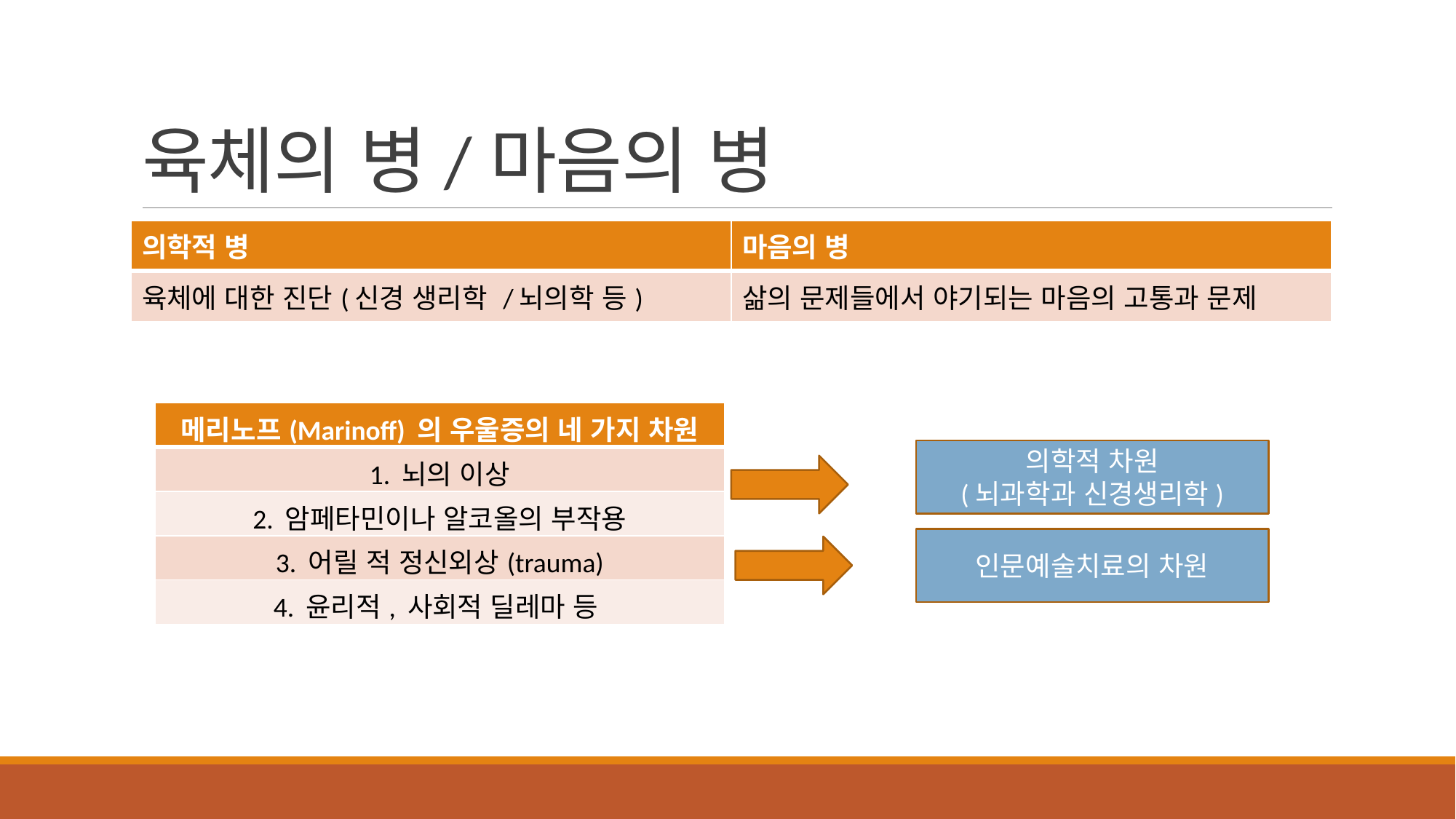

# 육체의 병/마음의 병
| 의학적 병 | 마음의 병 |
| --- | --- |
| 육체에 대한 진단(신경 생리학 /뇌의학 등) | 삶의 문제들에서 야기되는 마음의 고통과 문제 |
| 메리노프(Marinoff) 의 우울증의 네 가지 차원 |
| --- |
| 1. 뇌의 이상 |
| 2. 암페타민이나 알코올의 부작용 |
| 3. 어릴 적 정신외상(trauma) |
| 4. 윤리적, 사회적 딜레마 등 |
1
의학적 차원
(뇌과학과 신경생리학)

인문예술치료의 차원